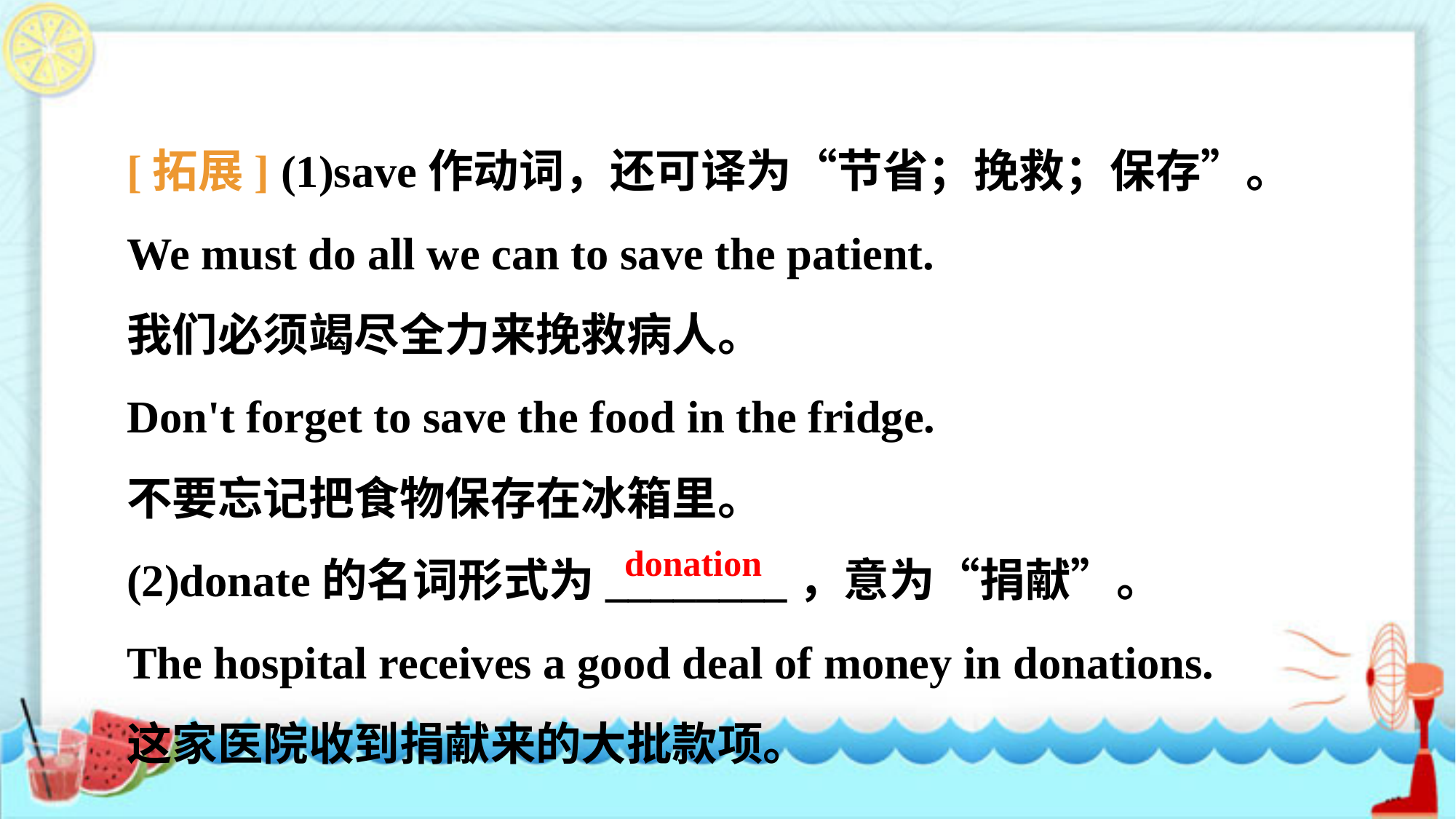

[拓展] (1)save作动词，还可译为“节省；挽救；保存”。
We must do all we can to save the patient.
我们必须竭尽全力来挽救病人。
Don't forget to save the food in the fridge.
不要忘记把食物保存在冰箱里。
(2)donate的名词形式为________，意为“捐献”。
The hospital receives a good deal of money in donations.
这家医院收到捐献来的大批款项。
 donation